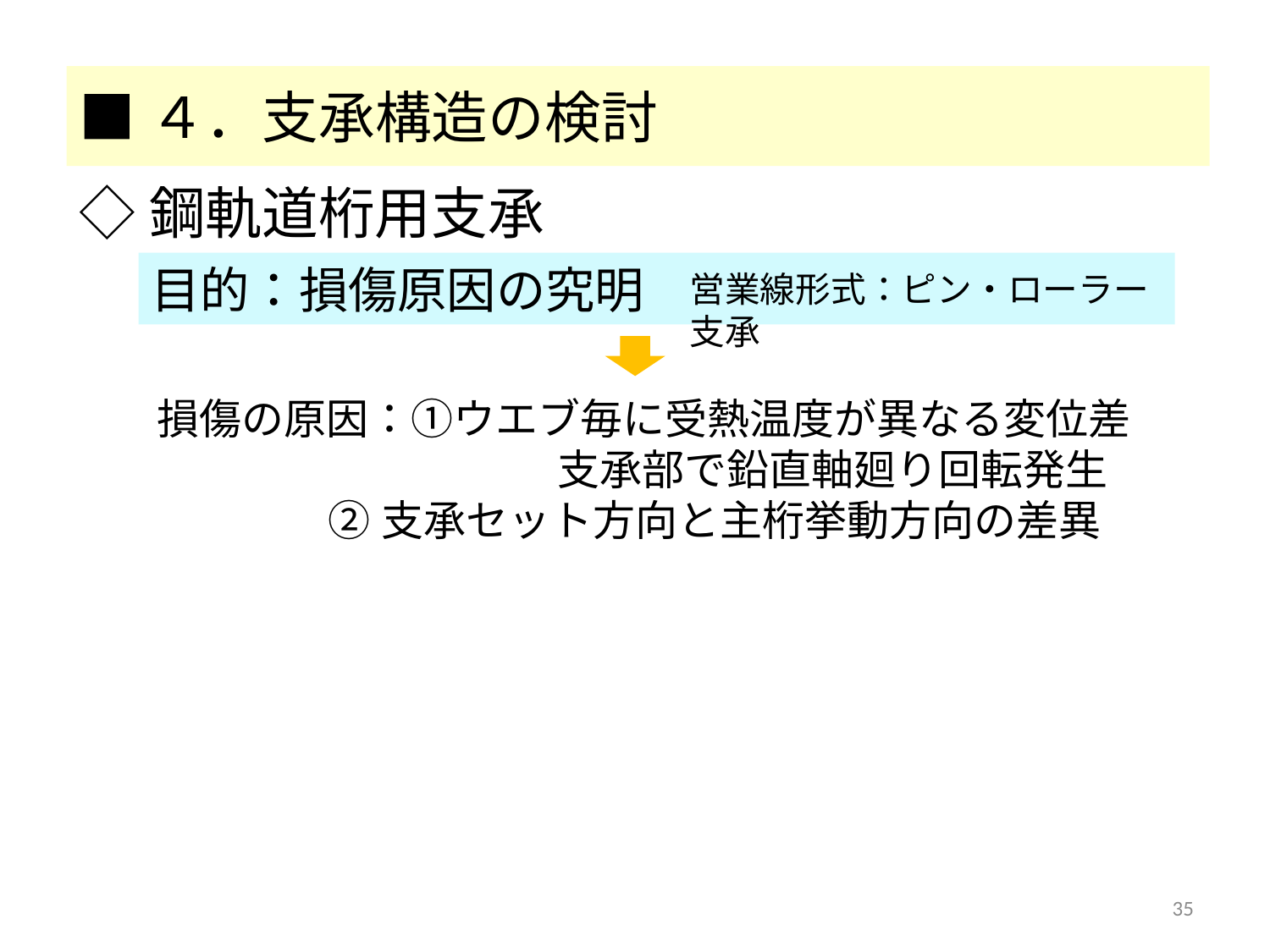

■４．支承構造の検討
◇鋼軌道桁用支承
目的：損傷原因の究明
営業線形式：ピン・ローラー支承

損傷の原因：①ウエブ毎に受熱温度が異なる変位差
　　　　　　　　 　 支承部で鉛直軸廻り回転発生
                  ②支承セット方向と主桁挙動方向の差異
35